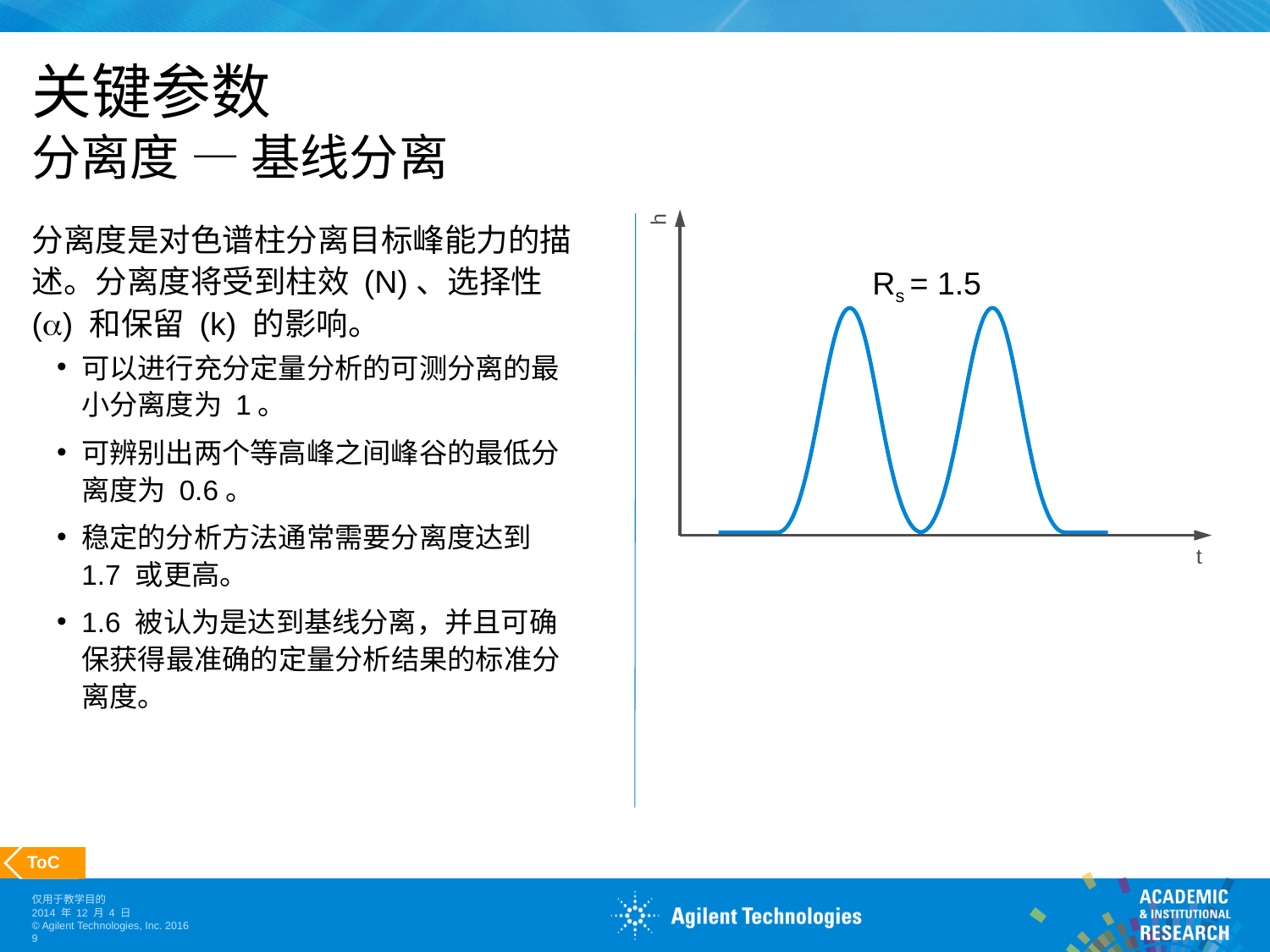

# 关键参数 分离度 — 基线分离
h

t
分离度是对色谱柱分离目标峰能力的描述。分离度将受到柱效 (N)、选择性 (α) 和保留 (k) 的影响。
可以进行充分定量分析的可测分离的最小分离度为 1。
可辨别出两个等高峰之间峰谷的最低分离度为 0.6。
稳定的分析方法通常需要分离度达到 1.7 或更高。
1.6 被认为是达到基线分离，并且可确保获得最准确的定量分析结果的标准分离度。
Rs = 1.5
 ToC